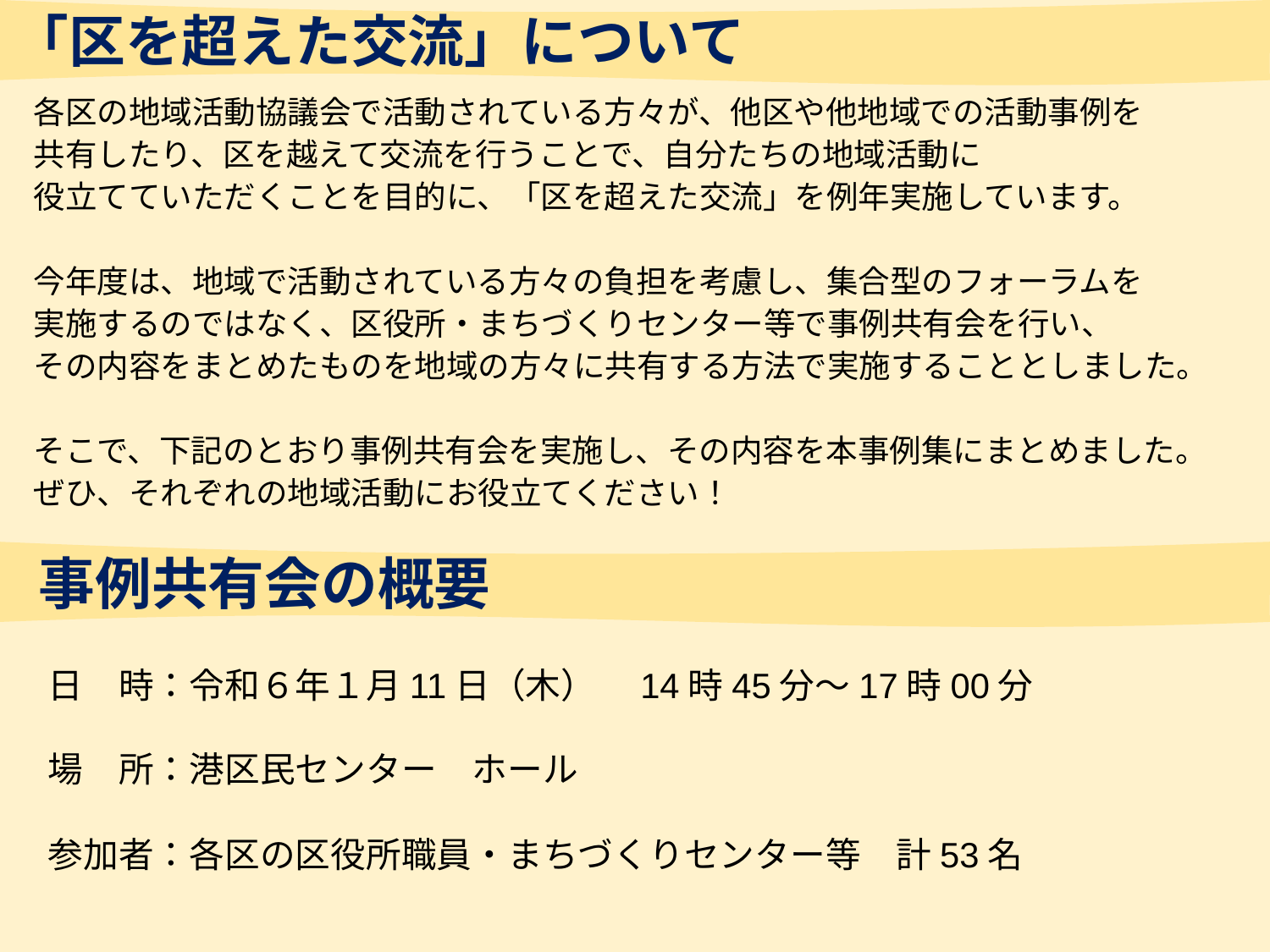

「区を超えた交流」について
各区の地域活動協議会で活動されている方々が、他区や他地域での活動事例を
共有したり、区を越えて交流を行うことで、自分たちの地域活動に
役立てていただくことを目的に、「区を超えた交流」を例年実施しています。

今年度は、地域で活動されている方々の負担を考慮し、集合型のフォーラムを
実施するのではなく、区役所・まちづくりセンター等で事例共有会を行い、
その内容をまとめたものを地域の方々に共有する方法で実施することとしました。

そこで、下記のとおり事例共有会を実施し、その内容を本事例集にまとめました。
ぜひ、それぞれの地域活動にお役立てください！
 事例共有会の概要
　日　時：令和６年１月11日（木）　14時45分～17時00分

　場　所：港区民センター　ホール

　参加者：各区の区役所職員・まちづくりセンター等　計53名